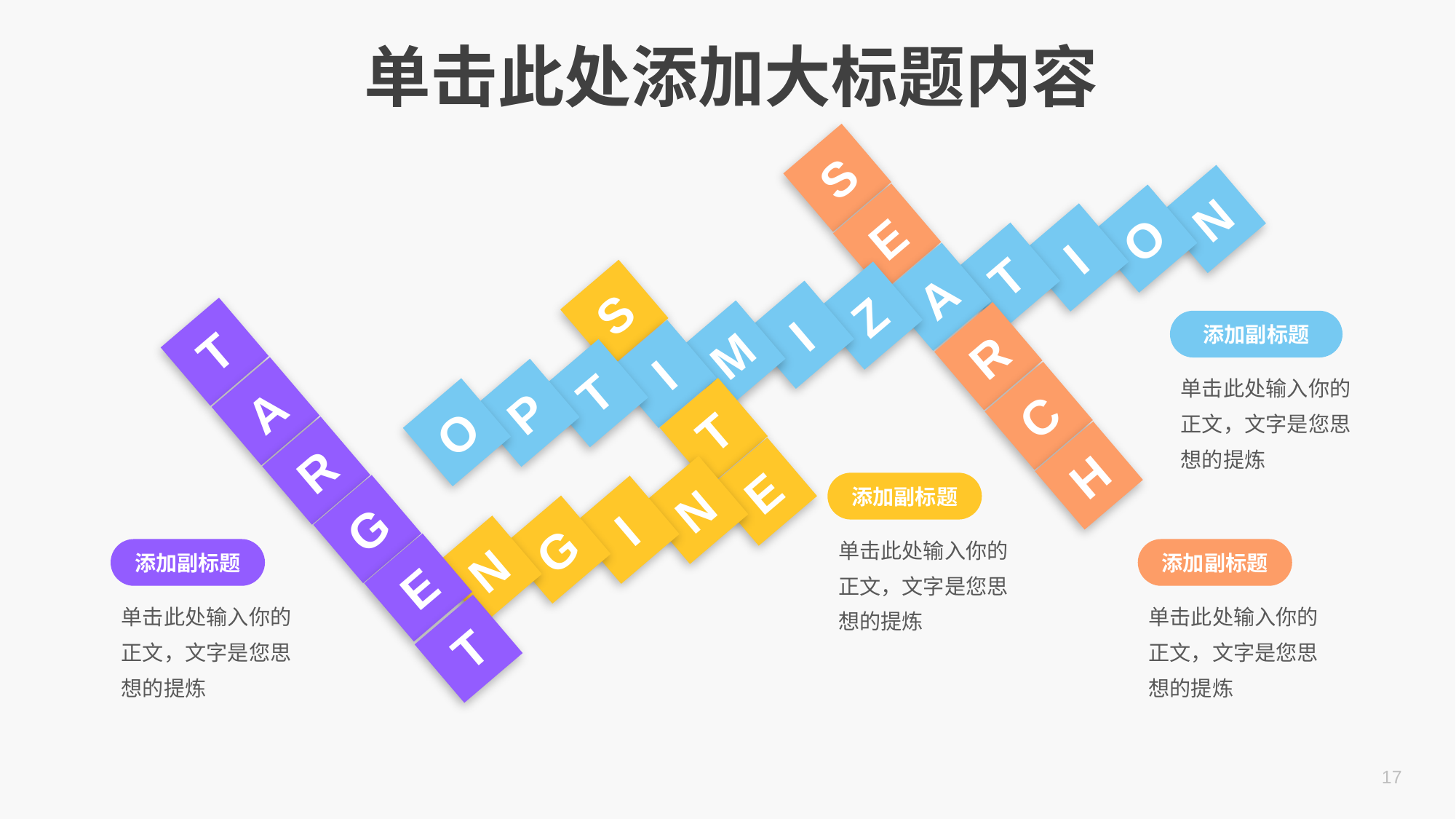

单击此处添加大标题内容
S
N
E
O
I
T
A
S
Z
I
T
M
R
I
T
A
P
C
T
O
R
H
E
N
G
I
G
N
E
T
添加副标题
单击此处输入你的正文，文字是您思想的提炼
添加副标题
单击此处输入你的正文，文字是您思想的提炼
添加副标题
单击此处输入你的正文，文字是您思想的提炼
添加副标题
单击此处输入你的正文，文字是您思想的提炼